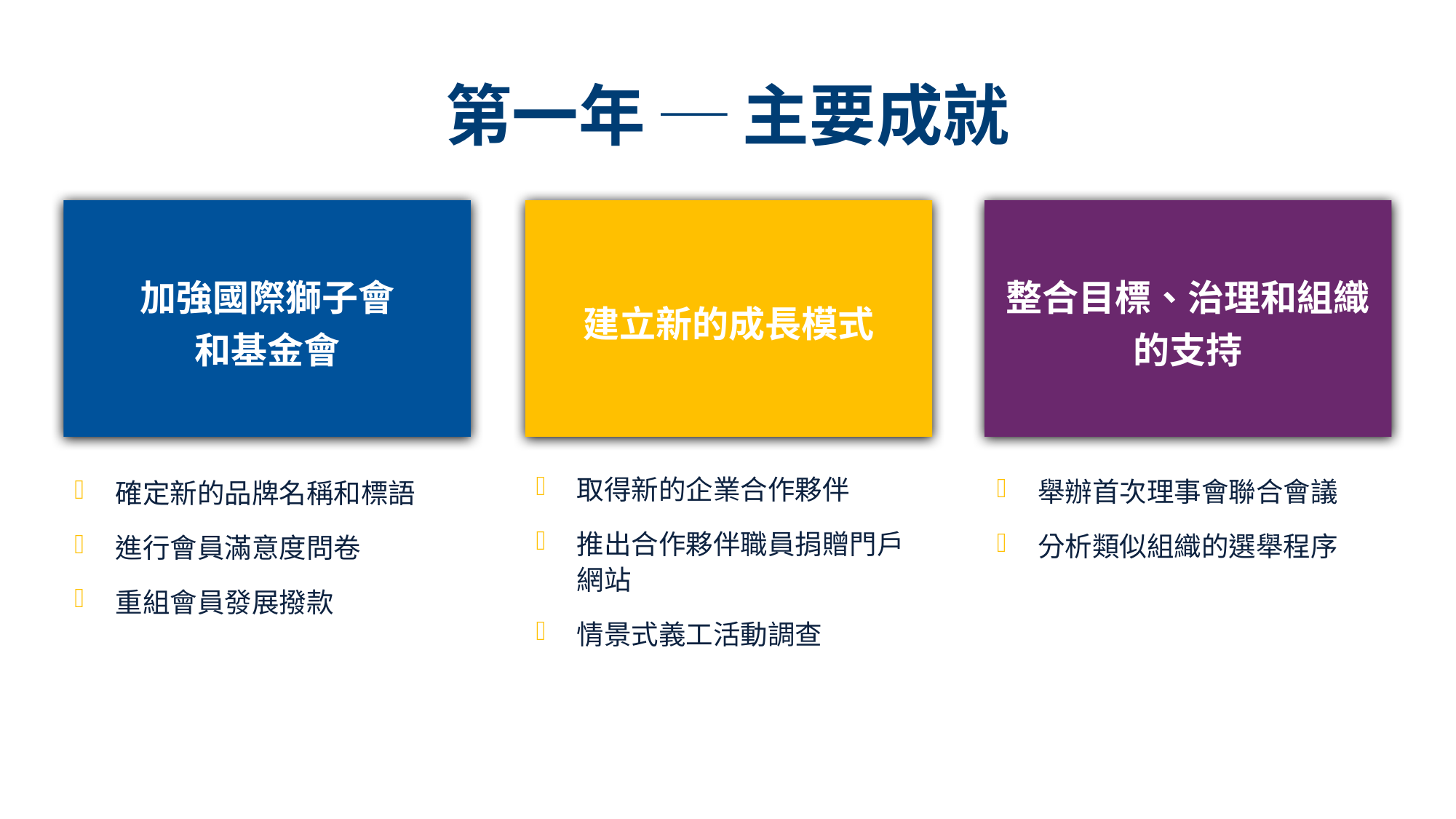

# 第一年 ─ 主要成就
加強國際獅子會
和基金會
建立新的成長模式
整合目標、治理和組織的支持
取得新的企業合作夥伴
推出合作夥伴職員捐贈門戶網站
情景式義工活動調查
舉辦首次理事會聯合會議
分析類似組織的選舉程序
確定新的品牌名稱和標語
進行會員滿意度問卷
重組會員發展撥款